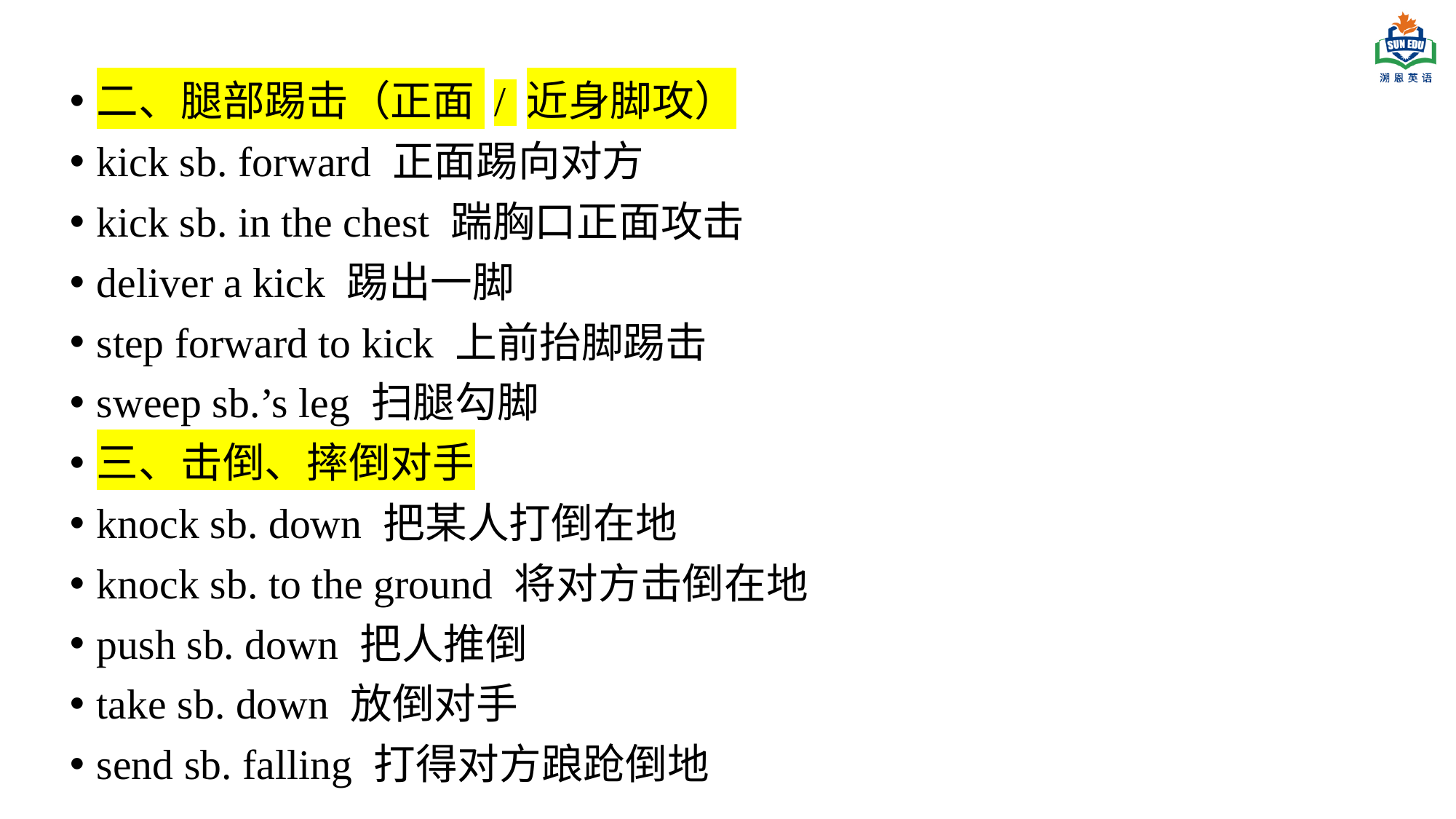

二、腿部踢击（正面 / 近身脚攻）
kick sb. forward 正面踢向对方
kick sb. in the chest 踹胸口正面攻击
deliver a kick 踢出一脚
step forward to kick 上前抬脚踢击
sweep sb.’s leg 扫腿勾脚
三、击倒、摔倒对手
knock sb. down 把某人打倒在地
knock sb. to the ground 将对方击倒在地
push sb. down 把人推倒
take sb. down 放倒对手
send sb. falling 打得对方踉跄倒地